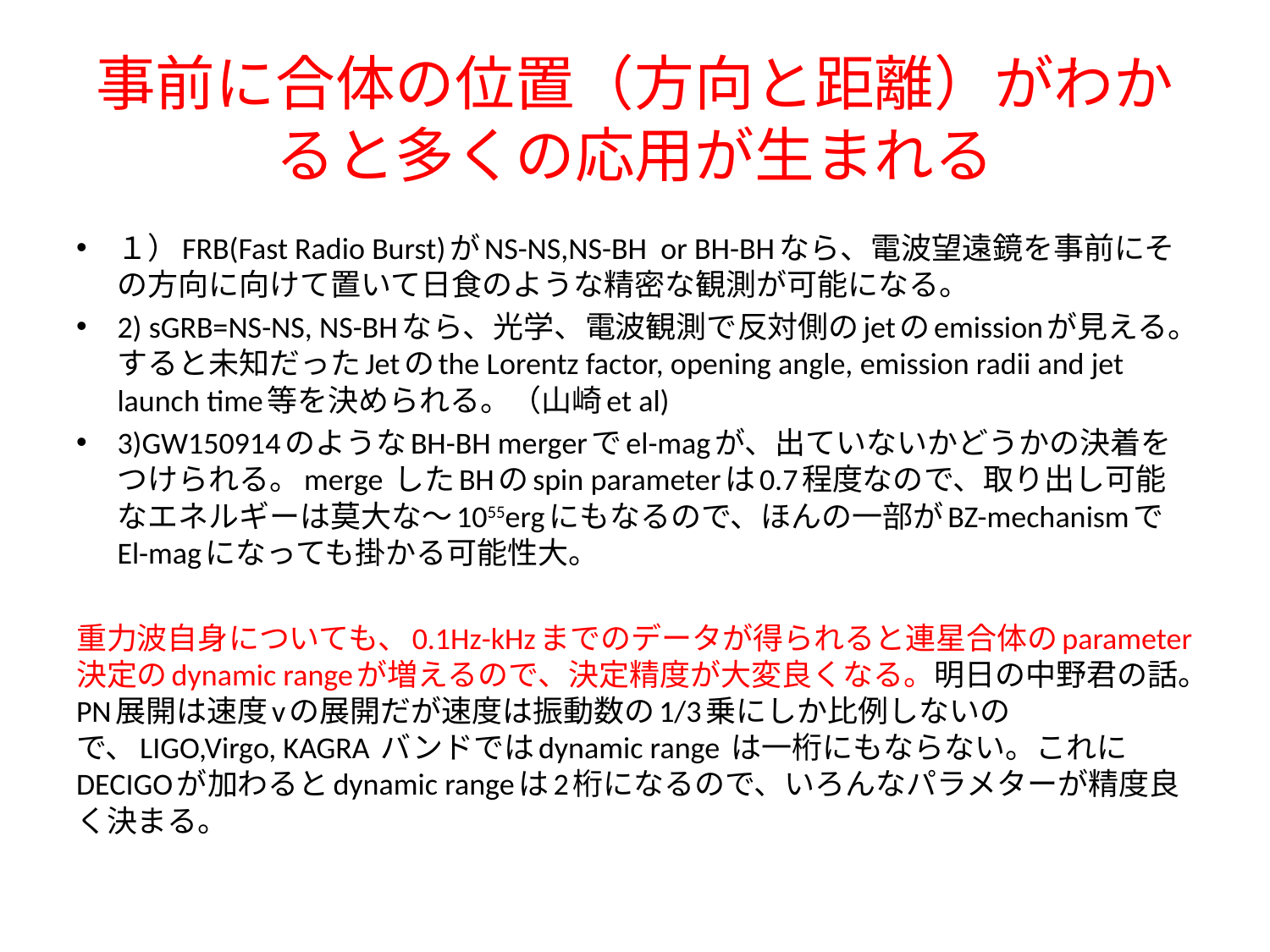

# 事前に合体の位置（方向と距離）がわかると多くの応用が生まれる
１）FRB(Fast Radio Burst)がNS-NS,NS-BH  or BH-BHなら、電波望遠鏡を事前にその方向に向けて置いて日食のような精密な観測が可能になる。
2) sGRB=NS-NS, NS-BHなら、光学、電波観測で反対側のjetのemissionが見える。すると未知だったJetのthe Lorentz factor, opening angle, emission radii and jet launch time等を決められる。（山崎et al)
3)GW150914のようなBH-BH mergerでel-magが、出ていないかどうかの決着をつけられる。merge したBHのspin parameterは0.7程度なので、取り出し可能なエネルギーは莫大な〜1055ergにもなるので、ほんの一部がBZ-mechanismでEl-magになっても掛かる可能性大。

重力波自身についても、0.1Hz-kHzまでのデータが得られると連星合体のparameter決定のdynamic rangeが増えるので、決定精度が大変良くなる。明日の中野君の話。PN展開は速度vの展開だが速度は振動数の1/3乗にしか比例しないので、LIGO,Virgo, KAGRA バンドではdynamic range は一桁にもならない。これにDECIGOが加わるとdynamic rangeは2桁になるので、いろんなパラメターが精度良く決まる。